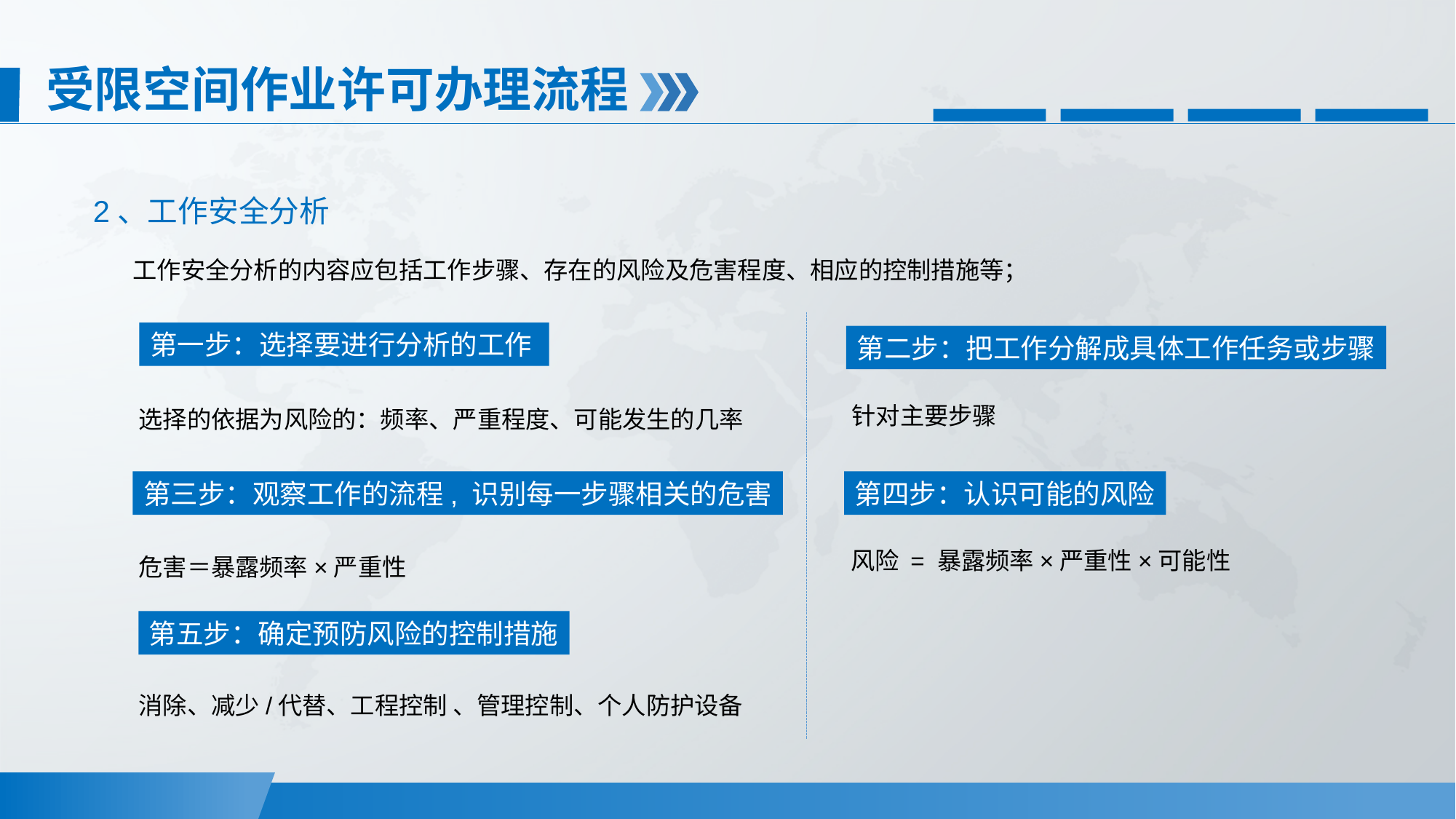

受限空间作业许可办理流程

2、工作安全分析
工作安全分析的内容应包括工作步骤、存在的风险及危害程度、相应的控制措施等；

第一步：选择要进行分析的工作
第二步：把工作分解成具体工作任务或步骤
针对主要步骤
选择的依据为风险的：频率、严重程度、可能发生的几率

第三步：观察工作的流程, 识别每一步骤相关的危害
第四步：认识可能的风险
风险 = 暴露频率×严重性×可能性
危害＝暴露频率×严重性

第五步：确定预防风险的控制措施
消除、减少/代替、工程控制 、管理控制、个人防护设备